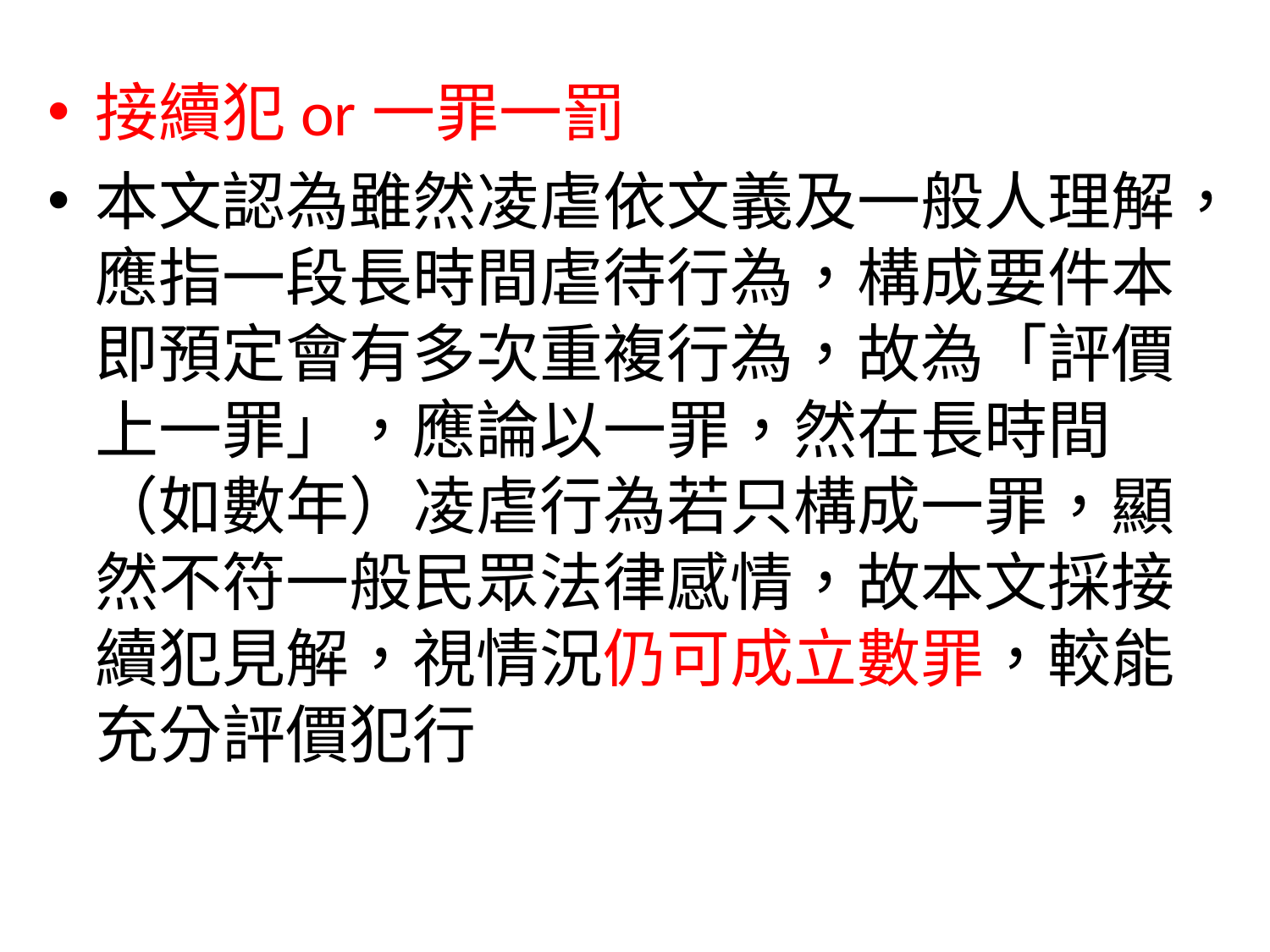

#
接續犯or一罪一罰
本文認為雖然凌虐依文義及一般人理解，應指一段長時間虐待行為，構成要件本即預定會有多次重複行為，故為「評價上一罪」，應論以一罪，然在長時間（如數年）凌虐行為若只構成一罪，顯然不符一般民眾法律感情，故本文採接續犯見解，視情況仍可成立數罪，較能充分評價犯行